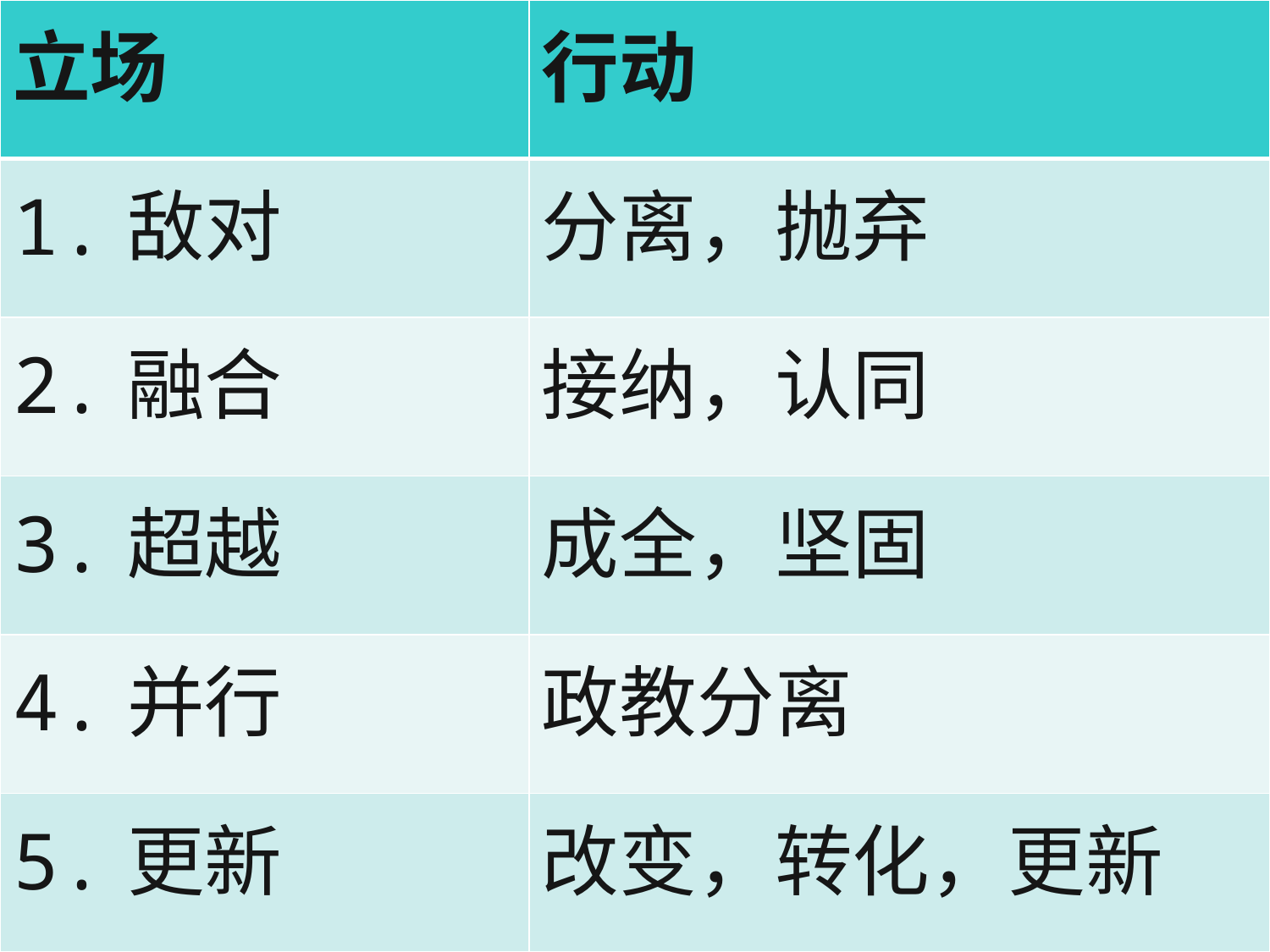

| 立场 | 行动 |
| --- | --- |
| 1.敌对 | 分离，抛弃 |
| 2.融合 | 接纳，认同 |
| 3.超越 | 成全，坚固 |
| 4.并行 | 政教分离 |
| 5.更新 | 改变，转化，更新 |